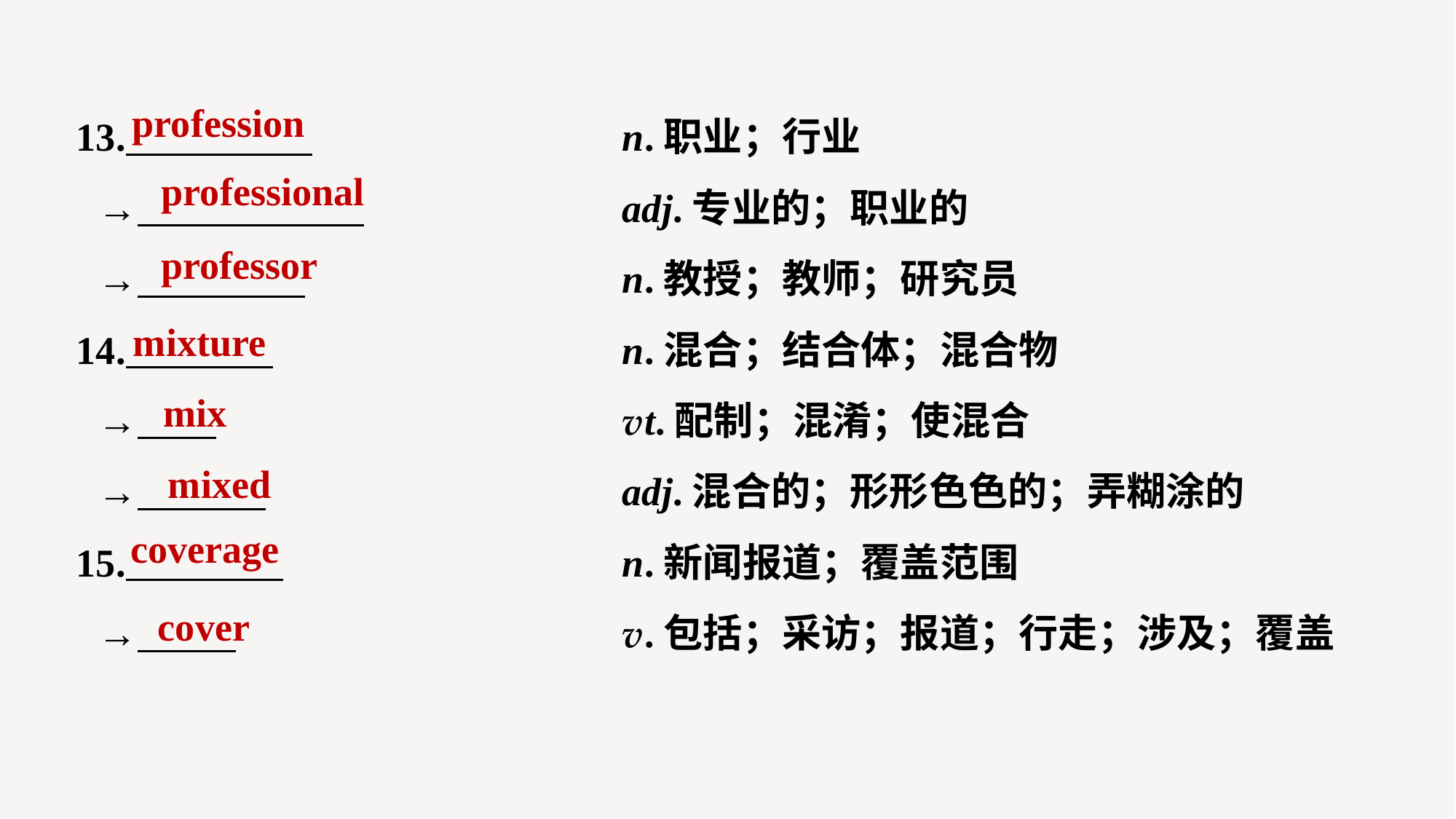

13.                    			n.职业；行业
  →                        			adj.专业的；职业的
  →                  			n.教授；教师；研究员
14.                				n.混合；结合体；混合物
  →         				vt.配制；混淆；使混合
  →              				adj.混合的；形形色色的；弄糊涂的
15.                 				n.新闻报道；覆盖范围
  →           				v.包括；采访；报道；行走；涉及；覆盖
profession
professional
professor
mixture
mix
mixed
coverage
cover